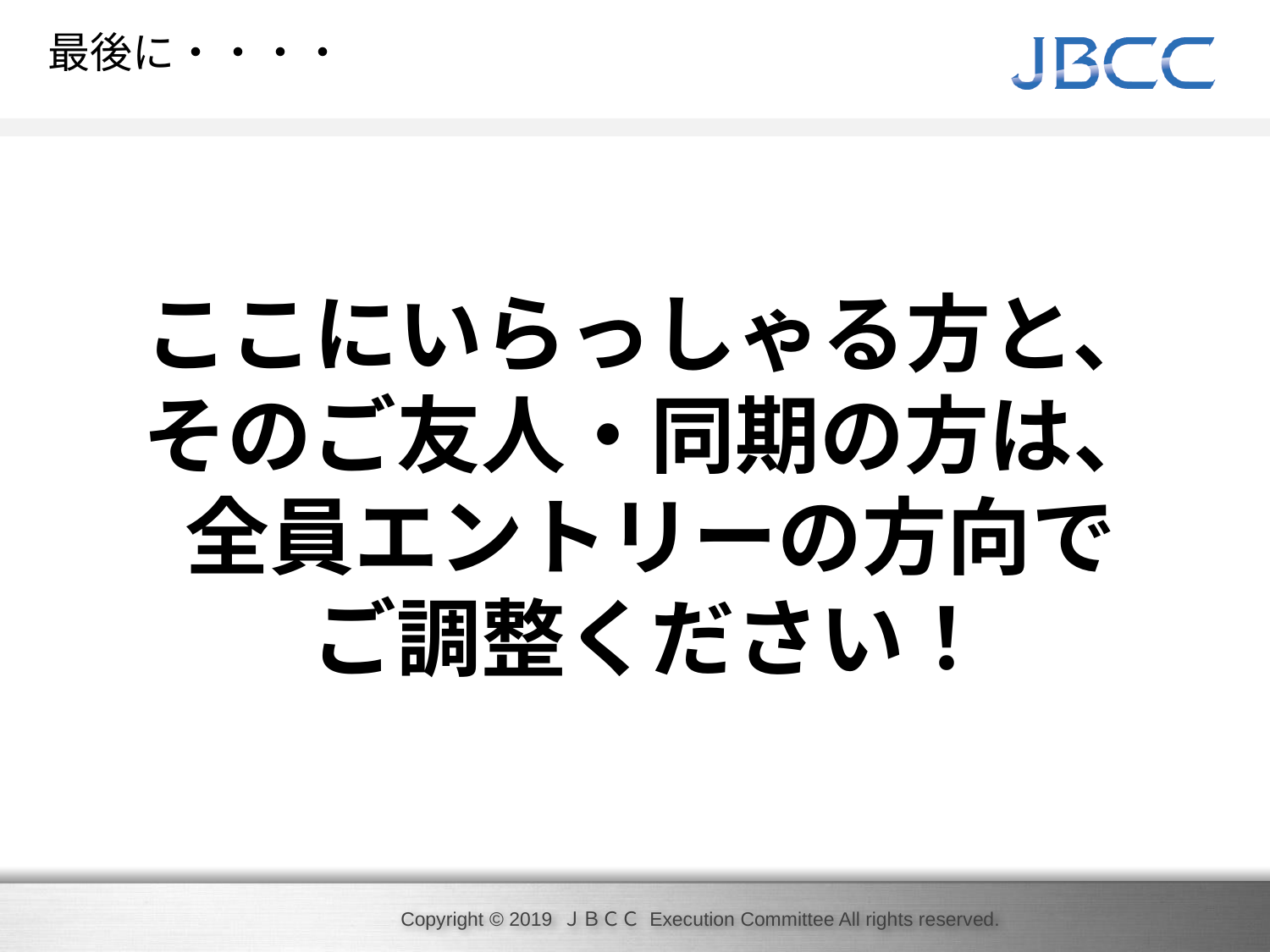

最後に・・・・
ここにいらっしゃる方と、
そのご友人・同期の方は、
全員エントリーの方向で
ご調整ください！
29